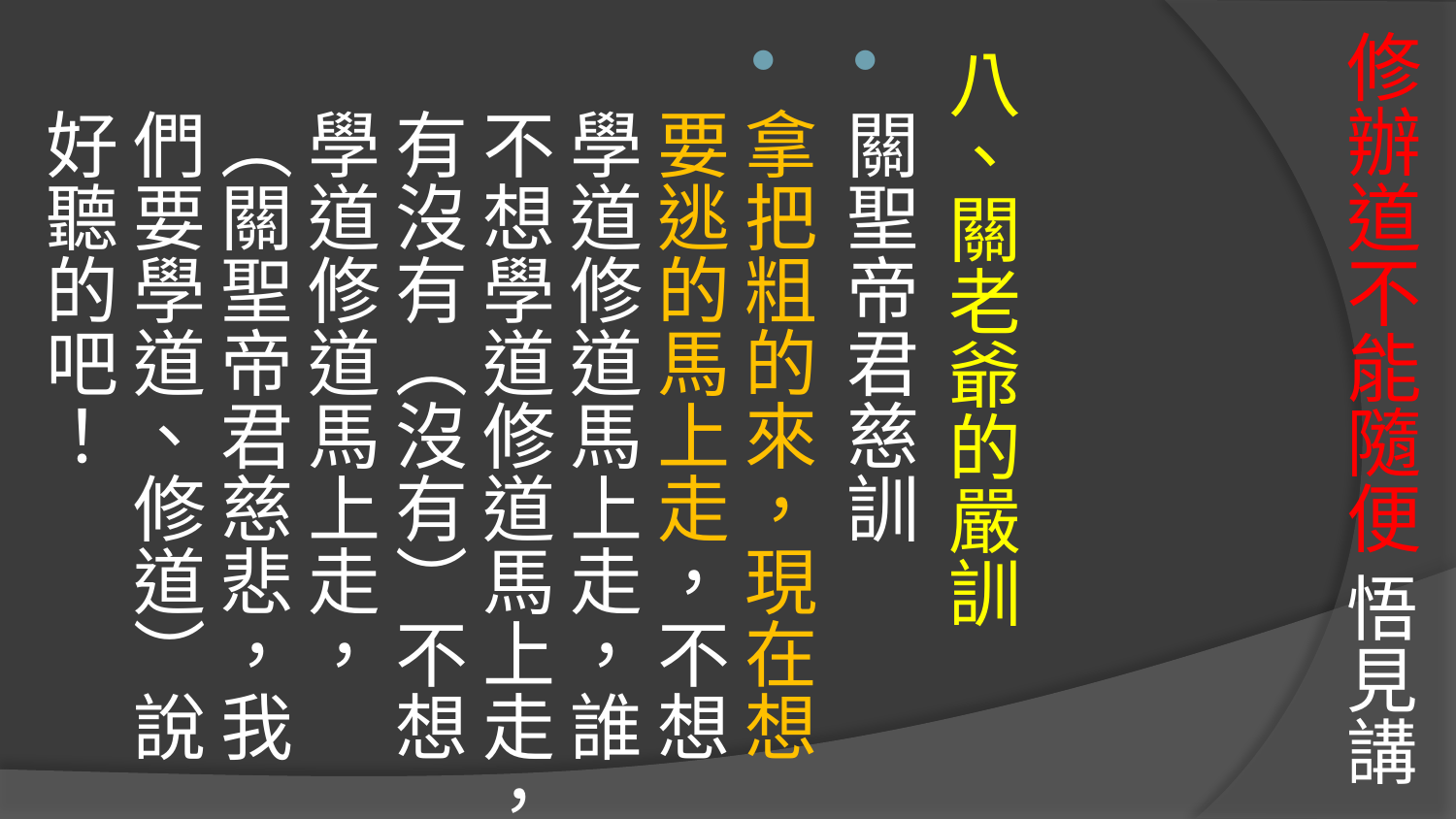

# 修辦道不能隨便 悟見講
八、關老爺的嚴訓
關聖帝君慈訓
拿把粗的來，現在想要逃的馬上走，不想學道修道馬上走，誰不想學道修道馬上走，有沒有（沒有）不想學道修道馬上走，（關聖帝君慈悲，我們要學道、修道）說好聽的吧！